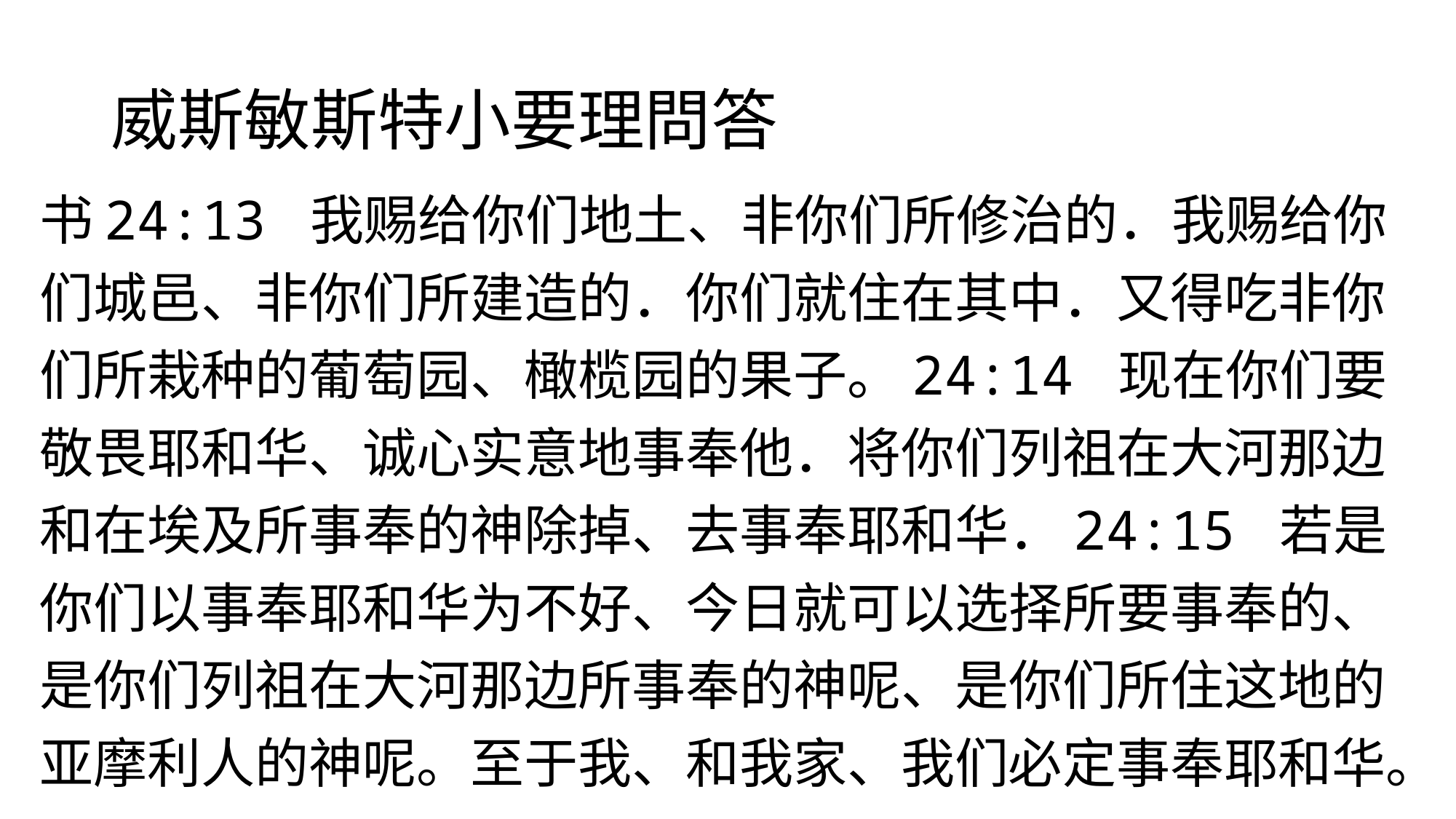

# 威斯敏斯特小要理問答
书24:13 我赐给你们地土、非你们所修治的．我赐给你们城邑、非你们所建造的．你们就住在其中．又得吃非你们所栽种的葡萄园、橄榄园的果子。24:14 现在你们要敬畏耶和华、诚心实意地事奉他．将你们列祖在大河那边和在埃及所事奉的神除掉、去事奉耶和华．24:15 若是你们以事奉耶和华为不好、今日就可以选择所要事奉的、是你们列祖在大河那边所事奉的神呢、是你们所住这地的亚摩利人的神呢。至于我、和我家、我们必定事奉耶和华。